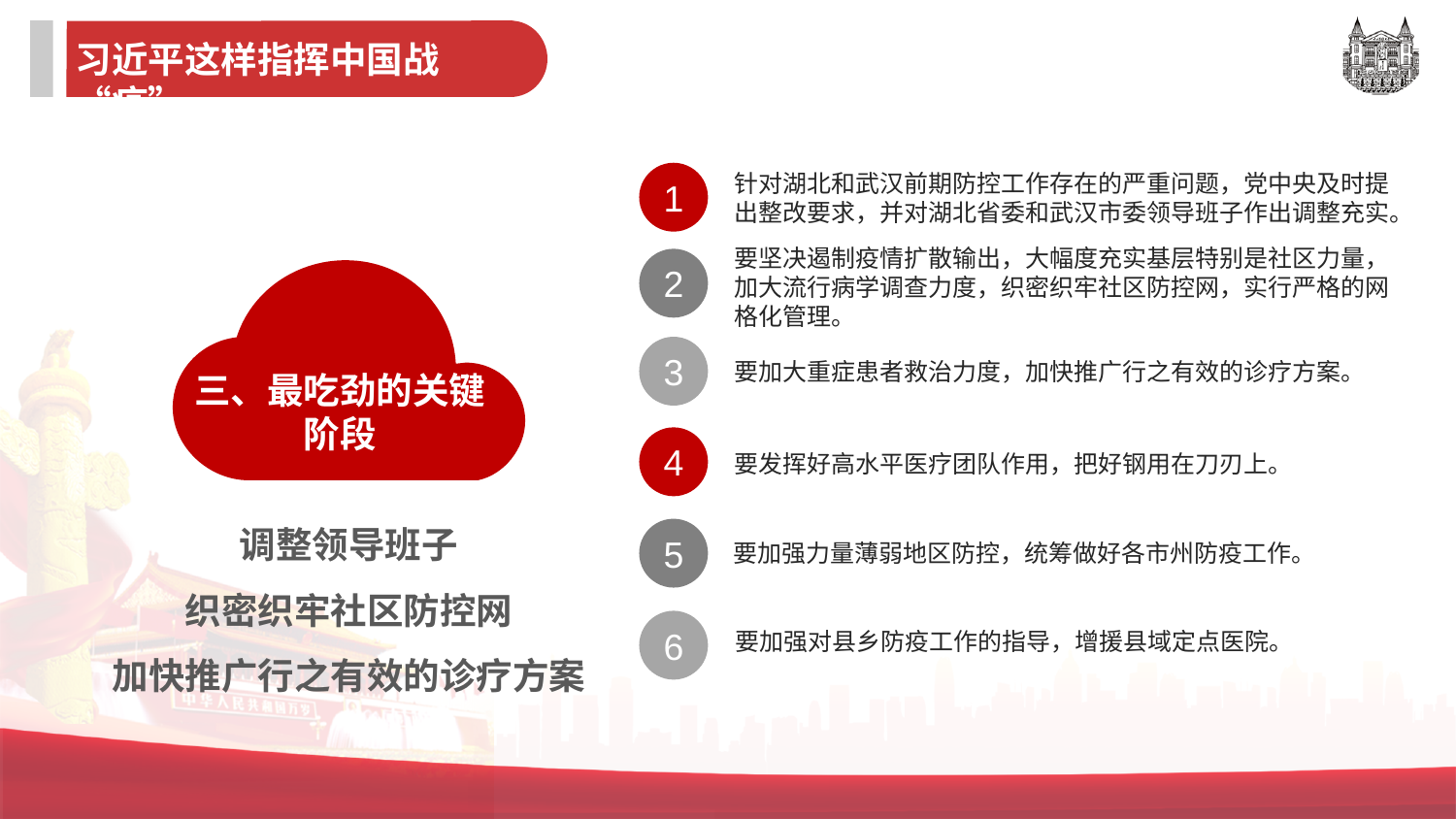

习近平这样指挥中国战“疫”

项目核心人物介绍
1
针对湖北和武汉前期防控工作存在的严重问题，党中央及时提出整改要求，并对湖北省委和武汉市委领导班子作出调整充实。

要坚决遏制疫情扩散输出，大幅度充实基层特别是社区力量，加大流行病学调查力度，织密织牢社区防控网，实行严格的网格化管理。
2

三、最吃劲的关键阶段
3
要加大重症患者救治力度，加快推广行之有效的诊疗方案。

4
要发挥好高水平医疗团队作用，把好钢用在刀刃上。
调整领导班子
织密织牢社区防控网
加快推广行之有效的诊疗方案
5
要加强力量薄弱地区防控，统筹做好各市州防疫工作。
6
要加强对县乡防疫工作的指导，增援县域定点医院。